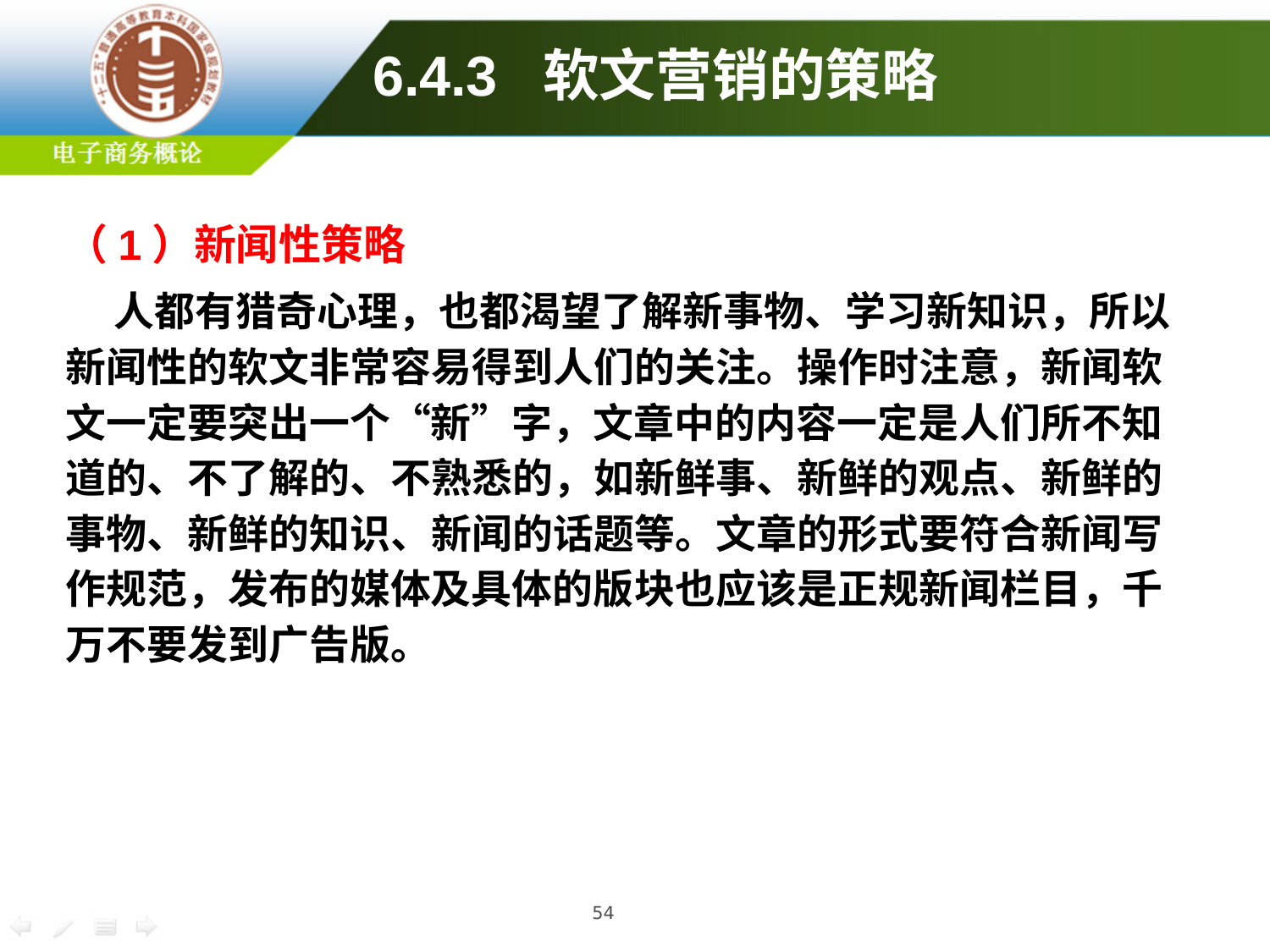

# 6.4.3  软文营销的策略
（1）新闻性策略
    人都有猎奇心理，也都渴望了解新事物、学习新知识，所以新闻性的软文非常容易得到人们的关注。操作时注意，新闻软文一定要突出一个“新”字，文章中的内容一定是人们所不知道的、不了解的、不熟悉的，如新鲜事、新鲜的观点、新鲜的事物、新鲜的知识、新闻的话题等。文章的形式要符合新闻写作规范，发布的媒体及具体的版块也应该是正规新闻栏目，千万不要发到广告版。
54